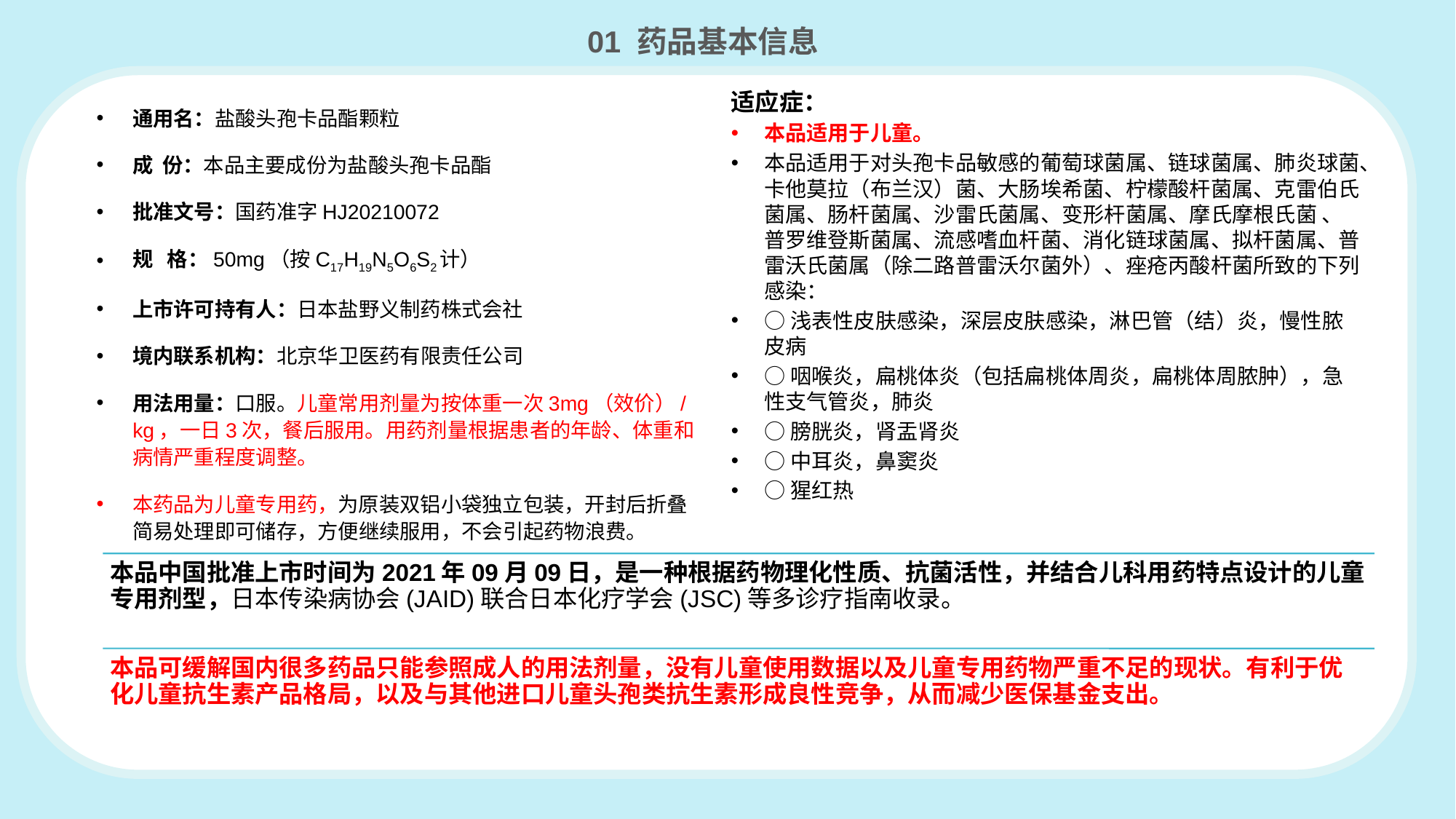

01 药品基本信息

适应症：
本品适用于儿童。
本品适用于对头孢卡品敏感的葡萄球菌属、链球菌属、肺炎球菌、卡他莫拉（布兰汉）菌、大肠埃希菌、柠檬酸杆菌属、克雷伯氏菌属、肠杆菌属、沙雷氏菌属、变形杆菌属、摩氏摩根氏菌 、普罗维登斯菌属、流感嗜血杆菌、消化链球菌属、拟杆菌属、普雷沃氏菌属（除二路普雷沃尔菌外）、痤疮丙酸杆菌所致的下列感染：
○浅表性皮肤感染，深层皮肤感染，淋巴管（结）炎，慢性脓皮病
○咽喉炎，扁桃体炎（包括扁桃体周炎，扁桃体周脓肿），急性支气管炎，肺炎
○膀胱炎，肾盂肾炎
○中耳炎，鼻窦炎
○猩红热
通用名：盐酸头孢卡品酯颗粒
成  份：本品主要成份为盐酸头孢卡品酯
批准文号：国药准字HJ20210072
规   格：50mg（按C17H19N5O6S2计）
上市许可持有人：日本盐野义制药株式会社
境内联系机构：北京华卫医药有限责任公司
用法用量：口服。儿童常用剂量为按体重一次3mg（效价）/kg，一日3次，餐后服用。用药剂量根据患者的年龄、体重和病情严重程度调整。
本药品为儿童专用药，为原装双铝小袋独立包装，开封后折叠简易处理即可储存，方便继续服用，不会引起药物浪费。

本品中国批准上市时间为2021年09月09日，是一种根据药物理化性质、抗菌活性，并结合儿科用药特点设计的儿童专用剂型，日本传染病协会(JAID)联合日本化疗学会(JSC)等多诊疗指南收录。
本品可缓解国内很多药品只能参照成人的用法剂量，没有儿童使用数据以及儿童专用药物严重不足的现状。有利于优化儿童抗生素产品格局，以及与其他进口儿童头孢类抗生素形成良性竞争，从而减少医保基金支出。